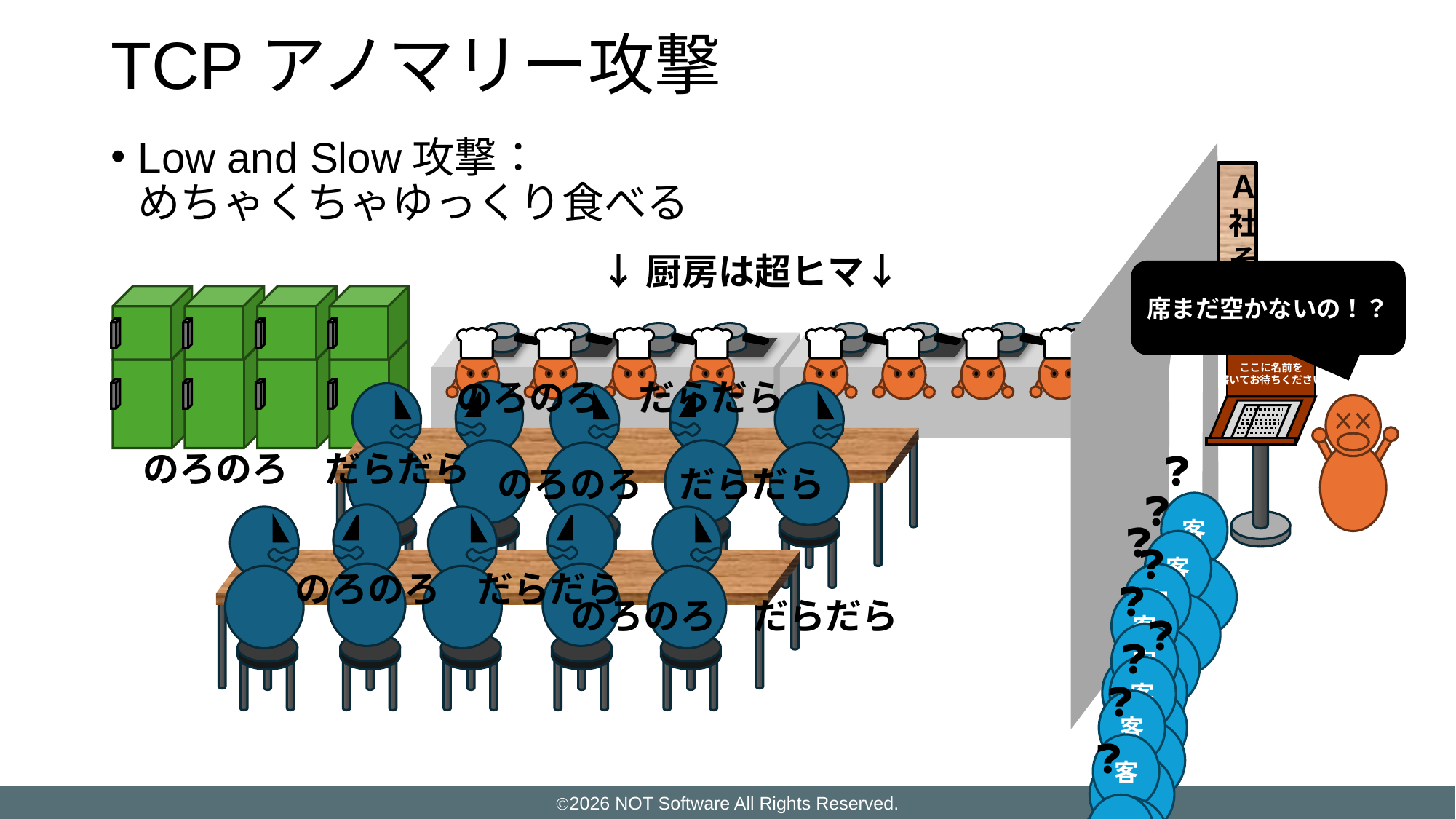

# TCPアノマリー攻撃
Low and Slow攻撃：
めちゃくちゃゆっくり食べる

Ａ社そば
↓厨房は超ヒマ↓
席まだ空かないの！？

ここに名前を
書いてお待ちください

のろのろ　だらだら

のろのろ　だらだら
❓
のろのろ　だらだら
❓
客

❓
客

❓

のろのろ　だらだら
客

❓
のろのろ　だらだら
客

❓
客

❓
客

❓
客

❓
客

客